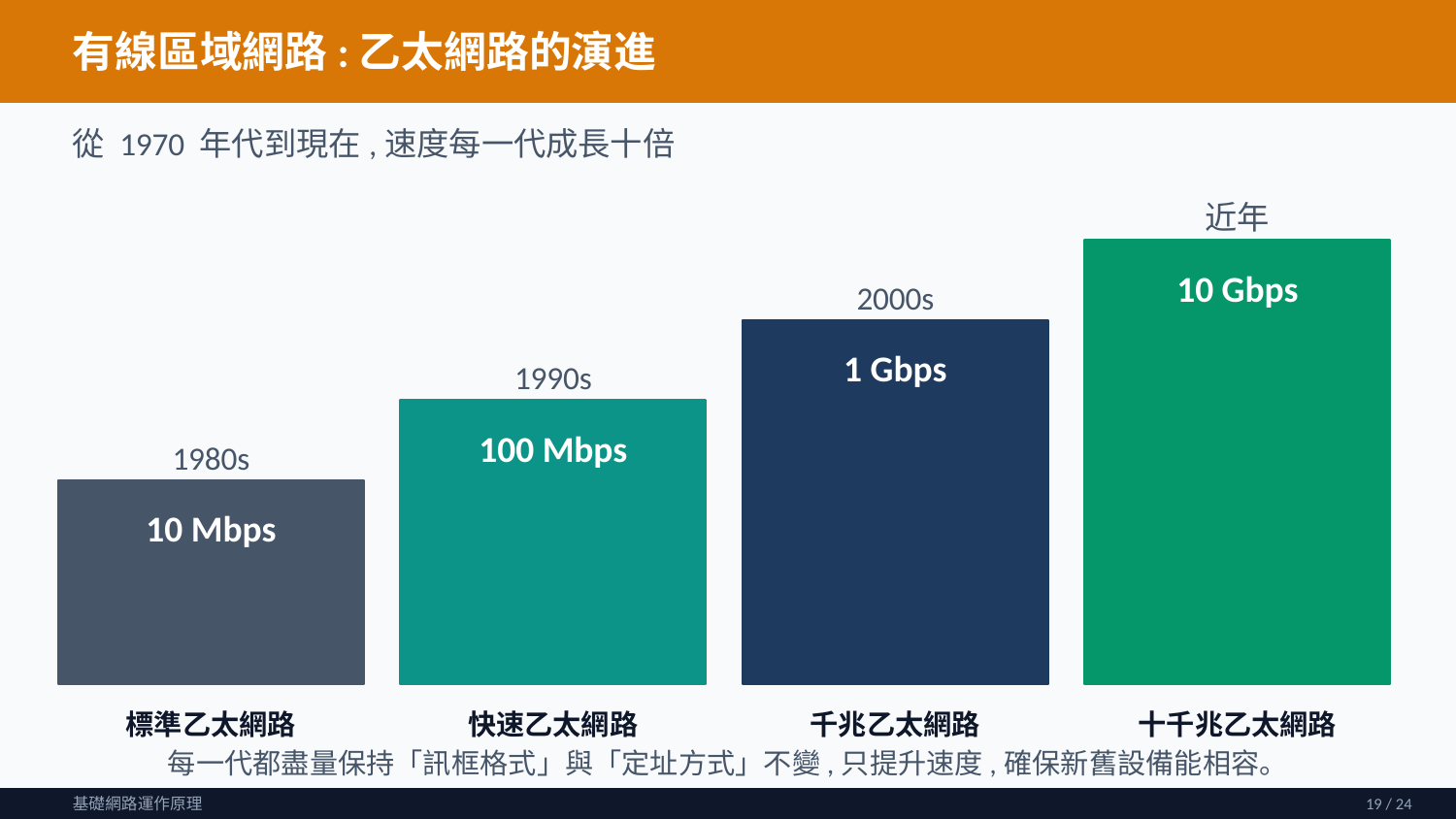

有線區域網路:乙太網路的演進
從 1970 年代到現在,速度每一代成長十倍
近年

10 Gbps
2000s

1 Gbps
1990s

100 Mbps
1980s

10 Mbps
標準乙太網路
快速乙太網路
千兆乙太網路
十千兆乙太網路
每一代都盡量保持「訊框格式」與「定址方式」不變,只提升速度,確保新舊設備能相容。

基礎網路運作原理
19 / 24